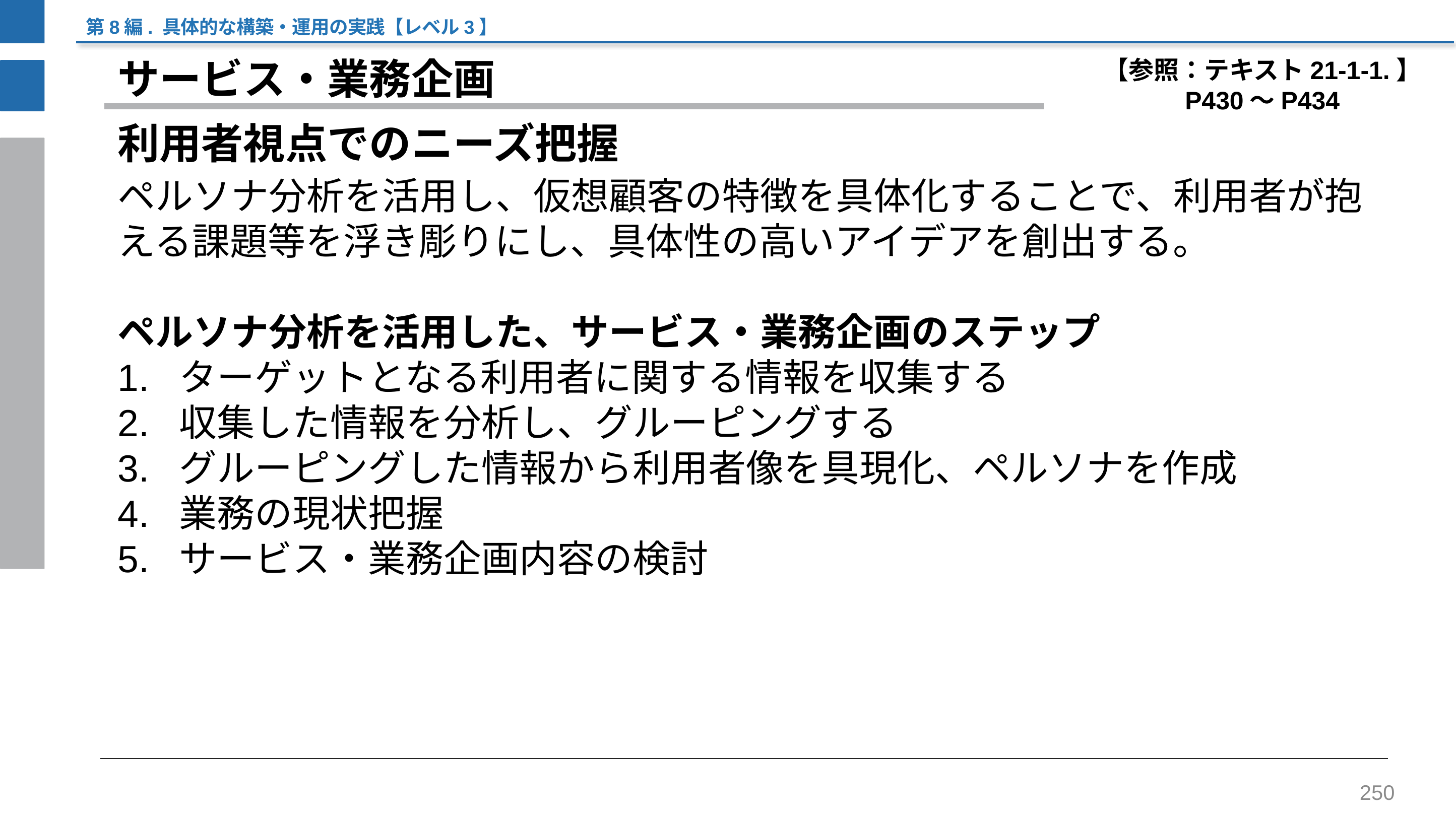

第8編. 具体的な構築・運用の実践【レベル3】
【参照：テキスト21-1-1.】
P430～P434
サービス・業務企画
利用者視点でのニーズ把握
ペルソナ分析を活用し、仮想顧客の特徴を具体化することで、利用者が抱える課題等を浮き彫りにし、具体性の高いアイデアを創出する。

ペルソナ分析を活用した、サービス・業務企画のステップ
ターゲットとなる利用者に関する情報を収集する
収集した情報を分析し、グルーピングする
グルーピングした情報から利用者像を具現化、ペルソナを作成
業務の現状把握
サービス・業務企画内容の検討
250